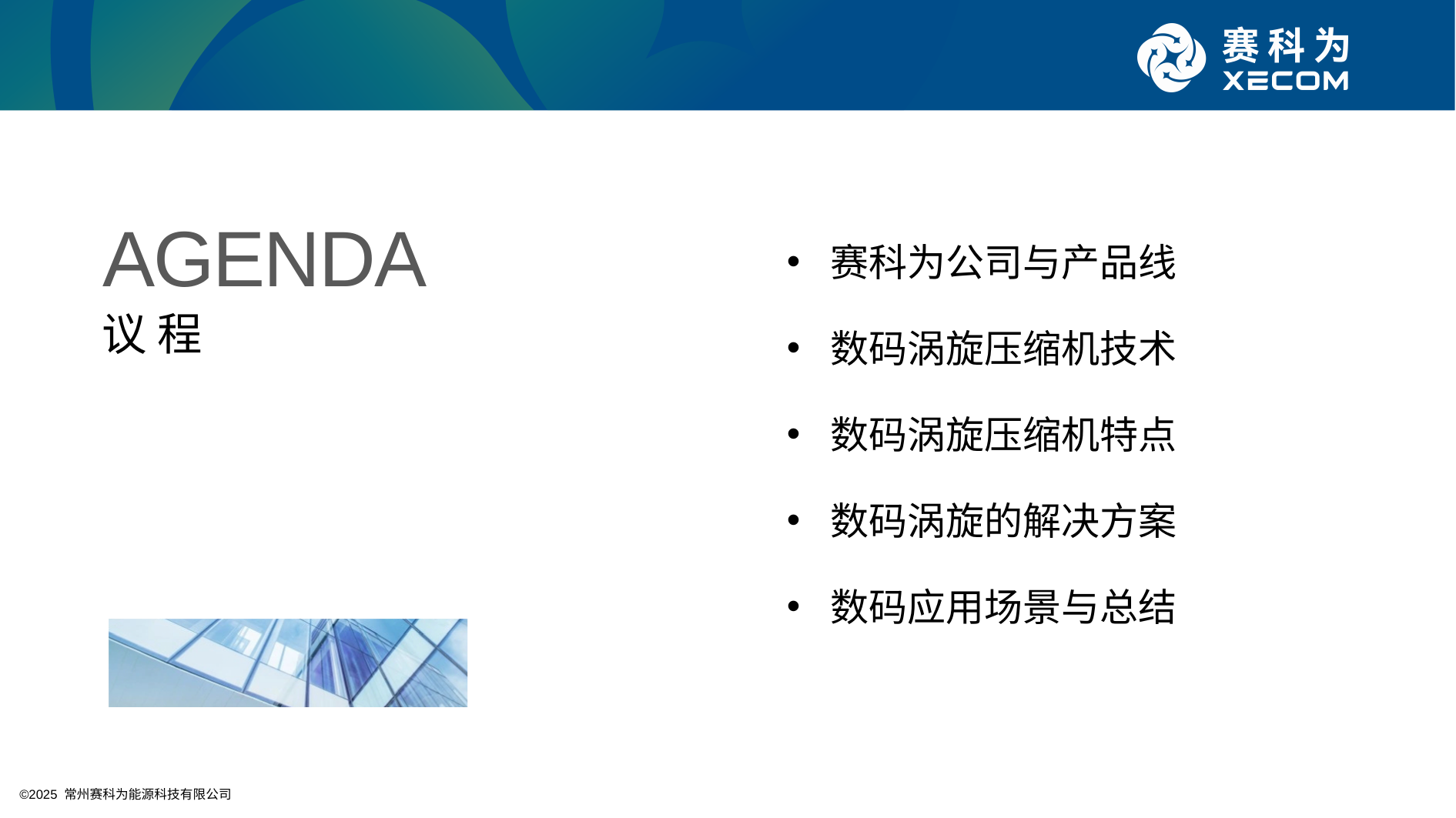

赛科为公司与产品线
数码涡旋压缩机技术
数码涡旋压缩机特点
数码涡旋的解决方案
数码应用场景与总结
议 程